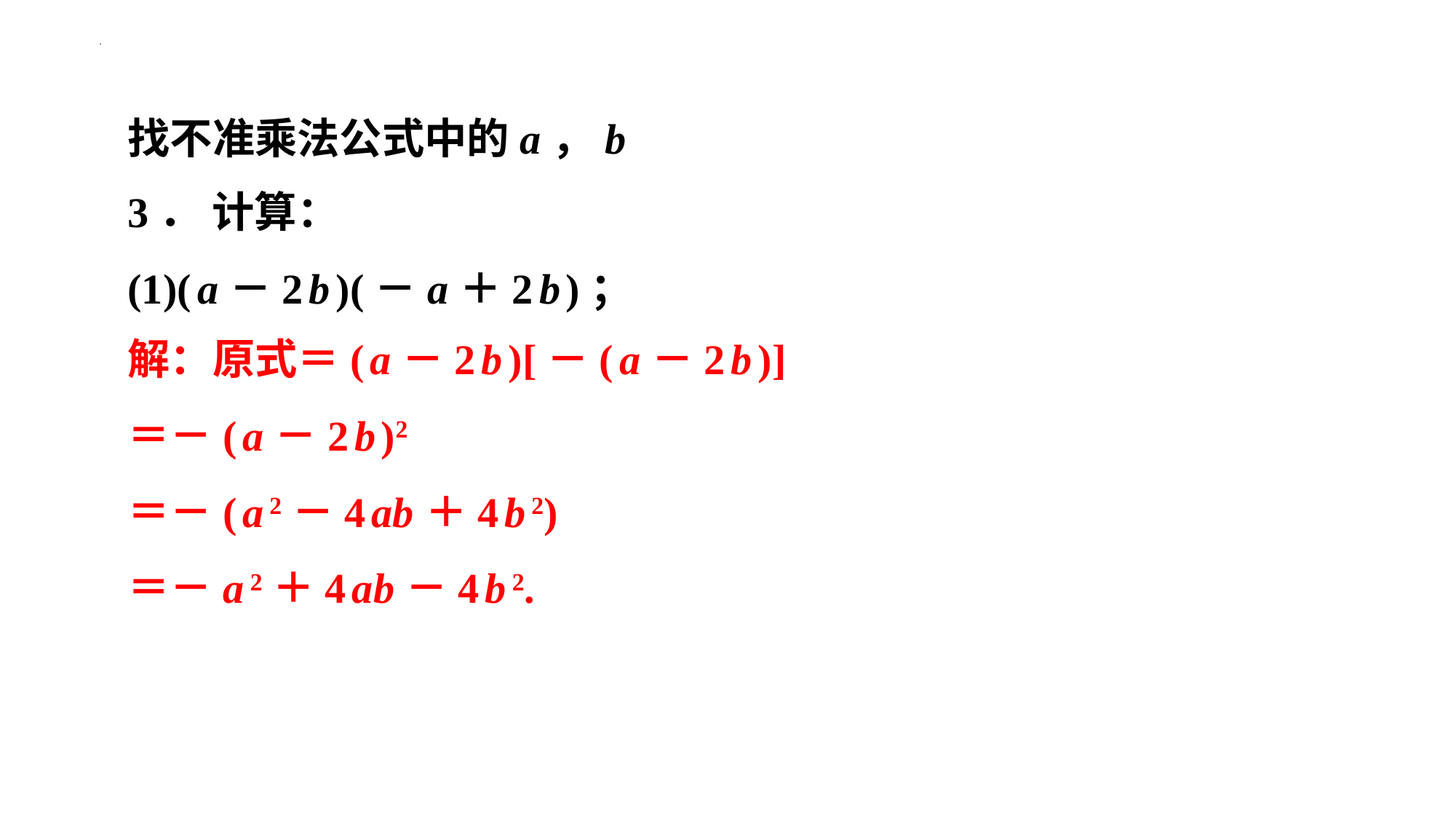

找不准乘法公式中的 a ， b
3． 计算：
(1)( a －2 b )(－ a ＋2 b )；
解：原式＝( a －2 b )[－( a －2 b )]
＝－( a －2 b )2
＝－( a 2－4 ab ＋4 b 2)
＝－ a 2＋4 ab －4 b 2.